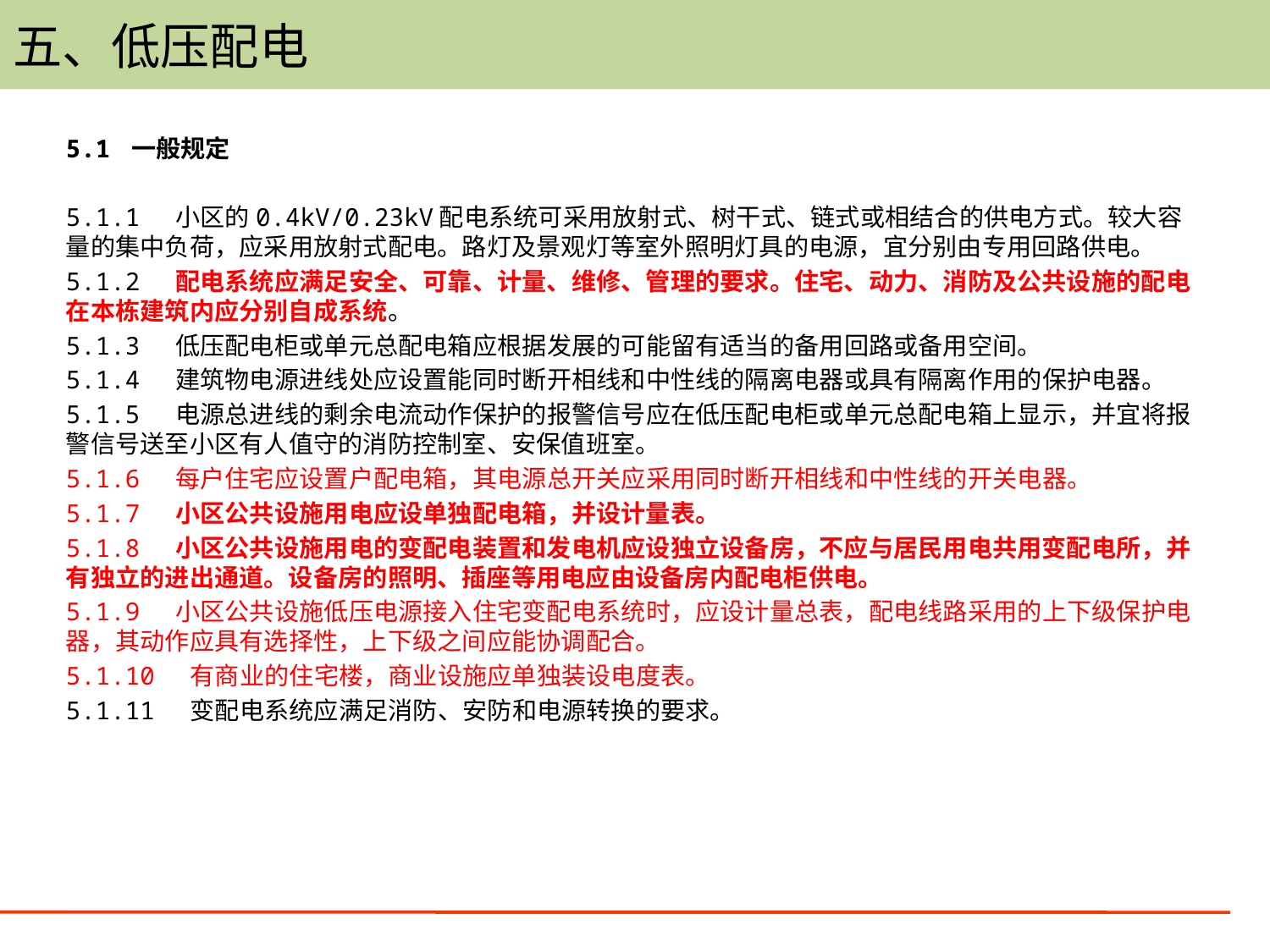

# 五、低压配电
5.1 一般规定

5.1.1  小区的0.4kV/0.23kV配电系统可采用放射式、树干式、链式或相结合的供电方式。较大容量的集中负荷，应采用放射式配电。路灯及景观灯等室外照明灯具的电源，宜分别由专用回路供电。
5.1.2  配电系统应满足安全、可靠、计量、维修、管理的要求。住宅、动力、消防及公共设施的配电在本栋建筑内应分别自成系统。
5.1.3  低压配电柜或单元总配电箱应根据发展的可能留有适当的备用回路或备用空间。
5.1.4  建筑物电源进线处应设置能同时断开相线和中性线的隔离电器或具有隔离作用的保护电器。
5.1.5  电源总进线的剩余电流动作保护的报警信号应在低压配电柜或单元总配电箱上显示，并宜将报警信号送至小区有人值守的消防控制室、安保值班室。
5.1.6  每户住宅应设置户配电箱，其电源总开关应采用同时断开相线和中性线的开关电器。
5.1.7  小区公共设施用电应设单独配电箱，并设计量表。
5.1.8  小区公共设施用电的变配电装置和发电机应设独立设备房，不应与居民用电共用变配电所，并有独立的进出通道。设备房的照明、插座等用电应由设备房内配电柜供电。
5.1.9  小区公共设施低压电源接入住宅变配电系统时，应设计量总表，配电线路采用的上下级保护电器，其动作应具有选择性，上下级之间应能协调配合。
5.1.10  有商业的住宅楼，商业设施应单独装设电度表。
5.1.11  变配电系统应满足消防、安防和电源转换的要求。